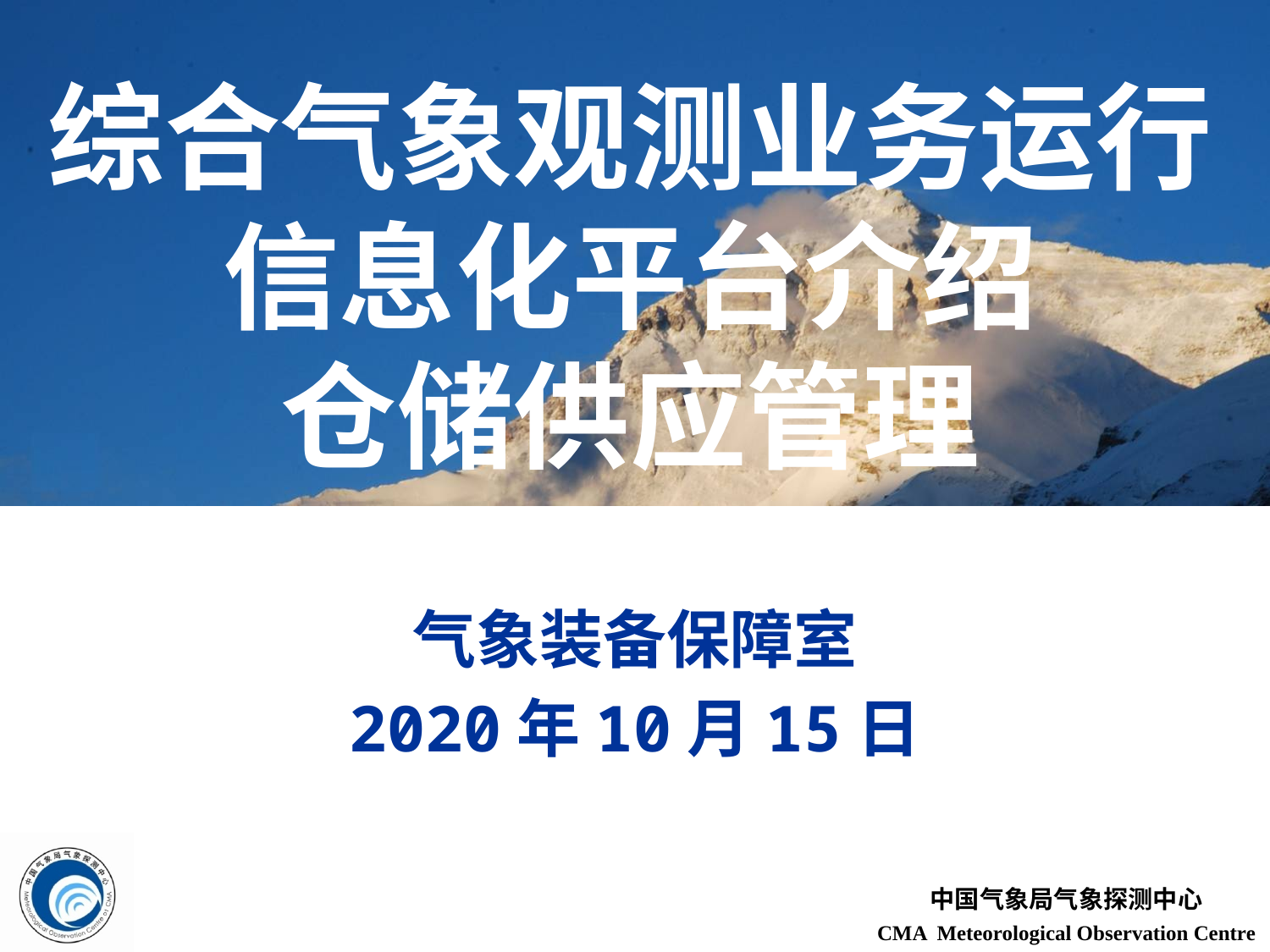

# 综合气象观测业务运行 信息化平台介绍 仓储供应管理
气象装备保障室
2020年10月15日